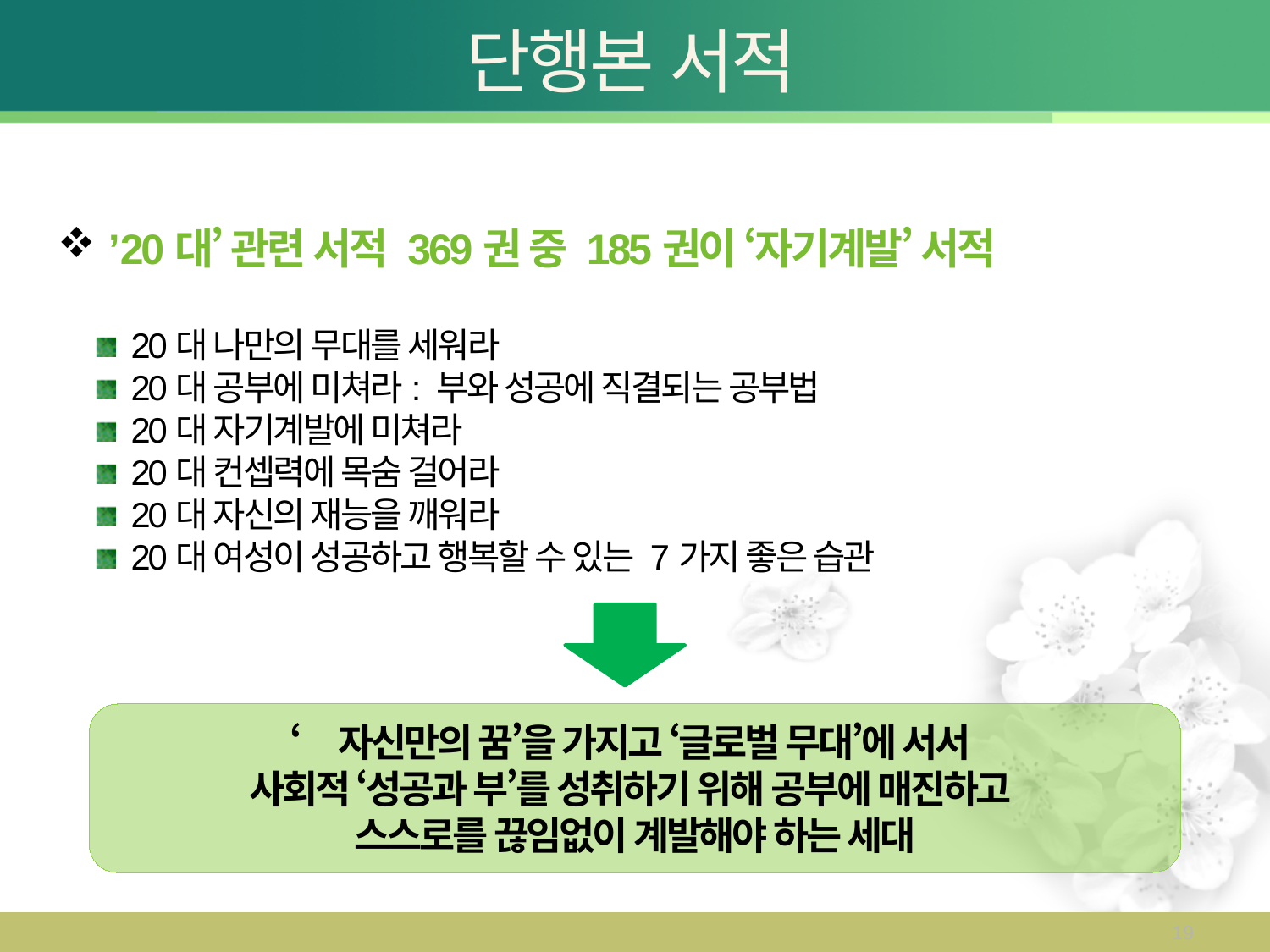

# 단행본 서적
 ’20대’ 관련 서적 369권 중 185권이 ‘자기계발’ 서적
 20대 나만의 무대를 세워라
 20대 공부에 미쳐라: 부와 성공에 직결되는 공부법
 20대 자기계발에 미쳐라
 20대 컨셉력에 목숨 걸어라
 20대 자신의 재능을 깨워라
 20대 여성이 성공하고 행복할 수 있는 7가지 좋은 습관

‘자신만의 꿈’을 가지고 ‘글로벌 무대’에 서서
사회적 ‘성공과 부’를 성취하기 위해 공부에 매진하고
스스로를 끊임없이 계발해야 하는 세대
19